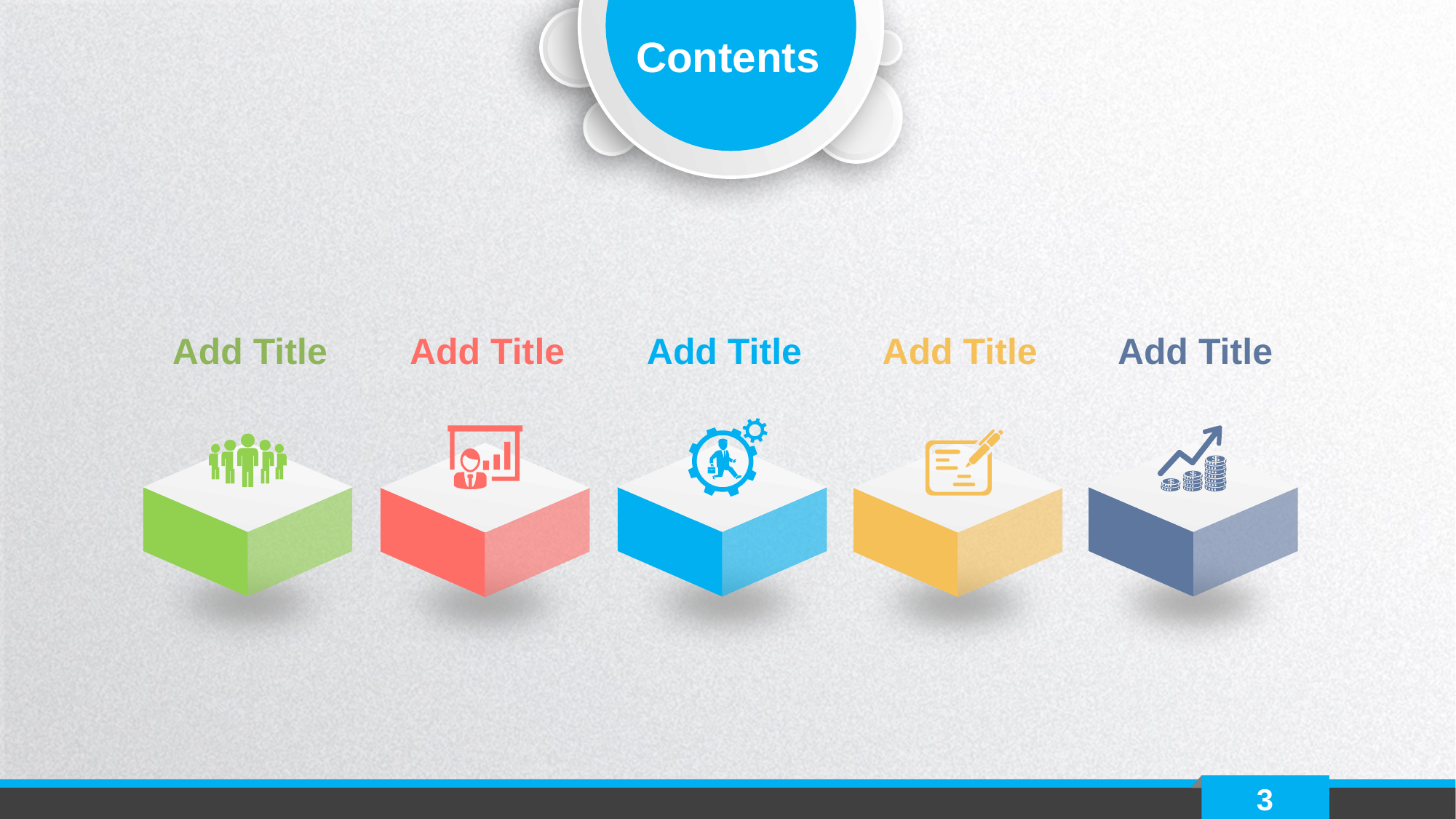

Contents

Add Title
Add Title
Add Title
Add Title
Add Title

3

延时符